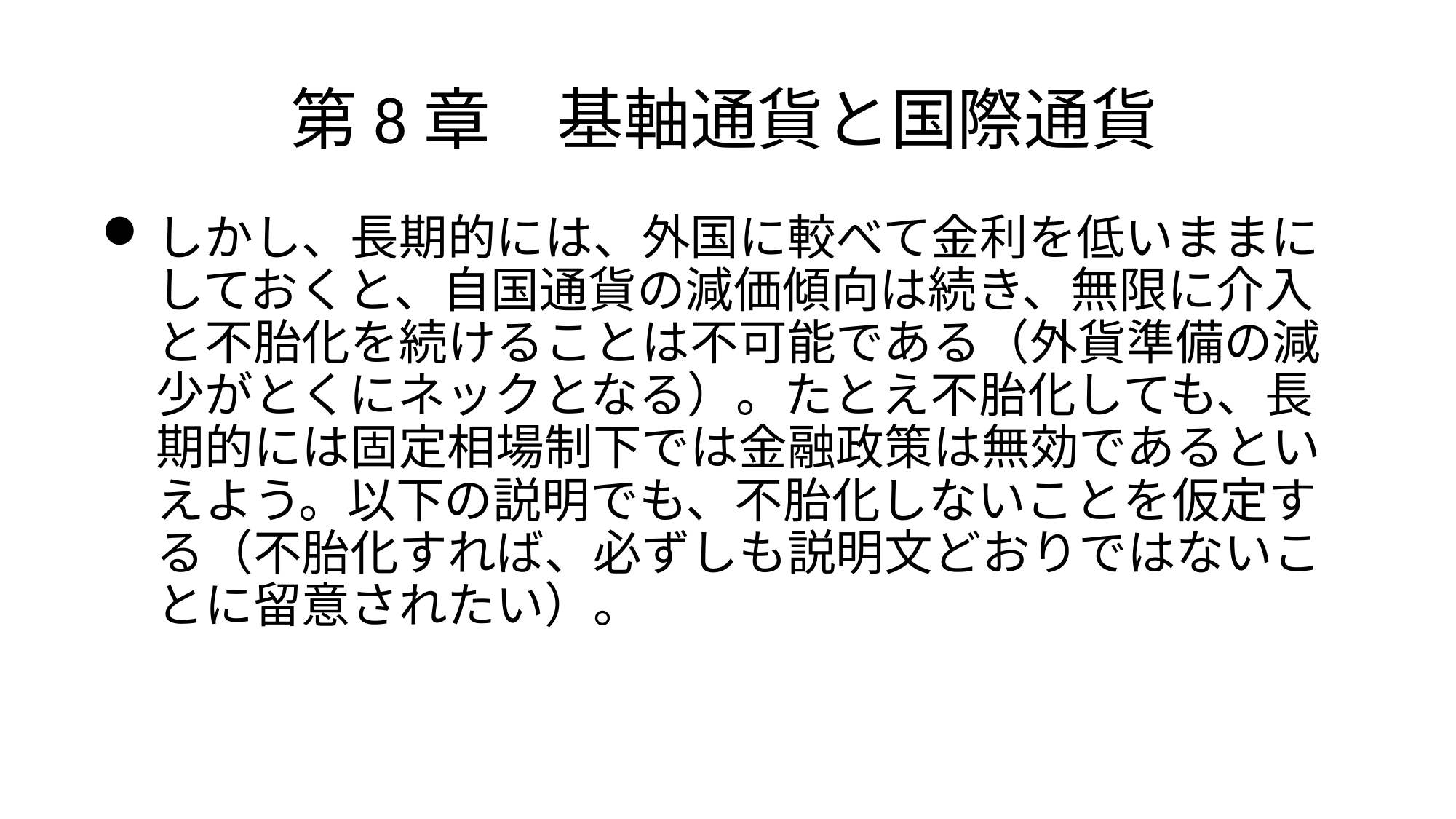

# 第8章　基軸通貨と国際通貨
しかし、長期的には、外国に較べて金利を低いままにしておくと、自国通貨の減価傾向は続き、無限に介入と不胎化を続けることは不可能である（外貨準備の減少がとくにネックとなる）。たとえ不胎化しても、長期的には固定相場制下では金融政策は無効であるといえよう。以下の説明でも、不胎化しないことを仮定する（不胎化すれば、必ずしも説明文どおりではないことに留意されたい）。